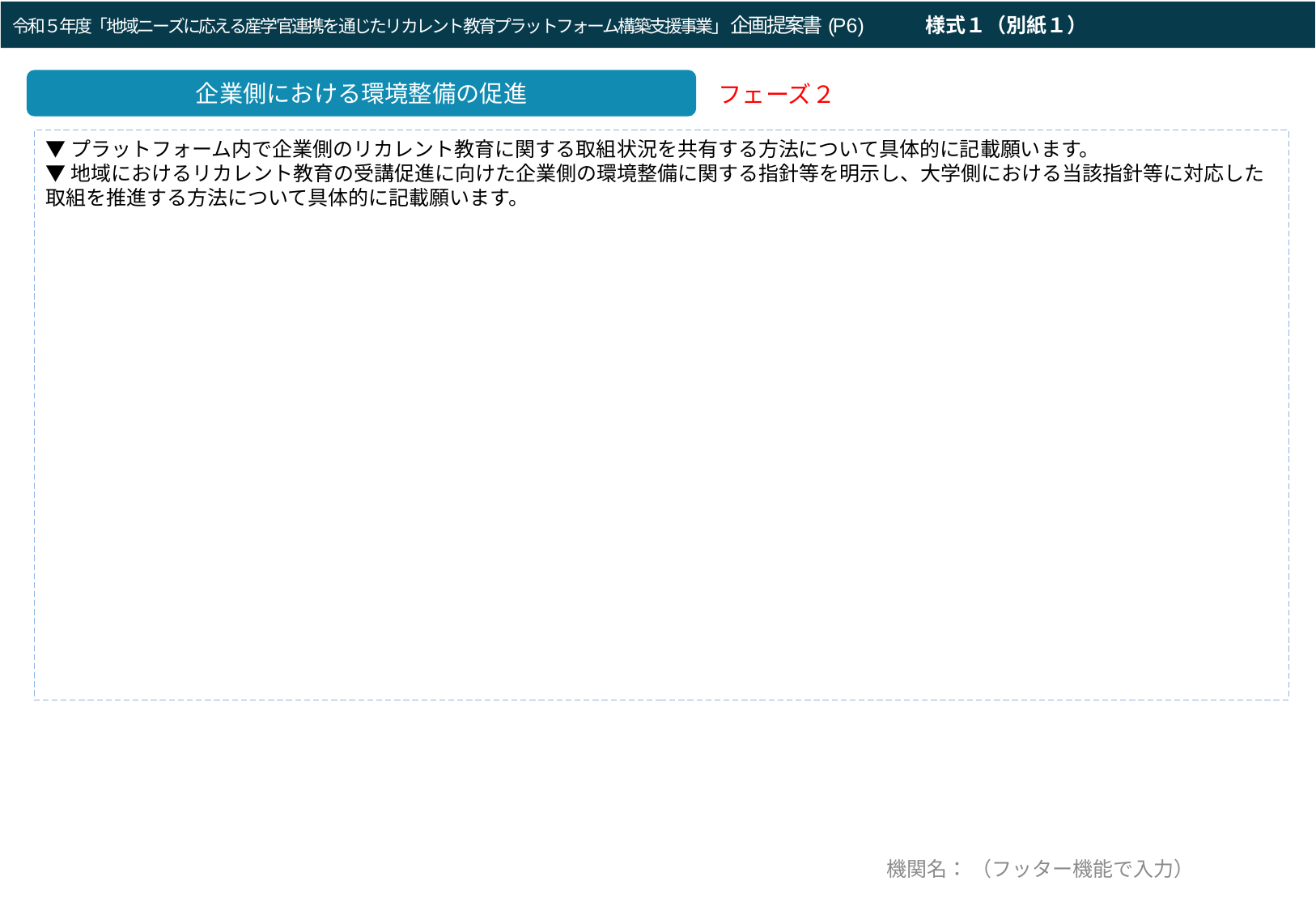

令和５年度「地域ニーズに応える産学官連携を通じたリカレント教育プラットフォーム構築支援事業」企画提案書(P6)　　　様式１（別紙１）
令和３年度「DX等成長分野を中心とした就職・転職支援のためのリカレント教育推進事業」企画提案書（Ⅰ：DXリテラシー）(P6)
企業側における環境整備の促進
フェーズ２
▼プラットフォーム内で企業側のリカレント教育に関する取組状況を共有する方法について具体的に記載願います。
▼地域におけるリカレント教育の受講促進に向けた企業側の環境整備に関する指針等を明示し、大学側における当該指針等に対応した取組を推進する方法について具体的に記載願います。

機関名： （フッター機能で入力）